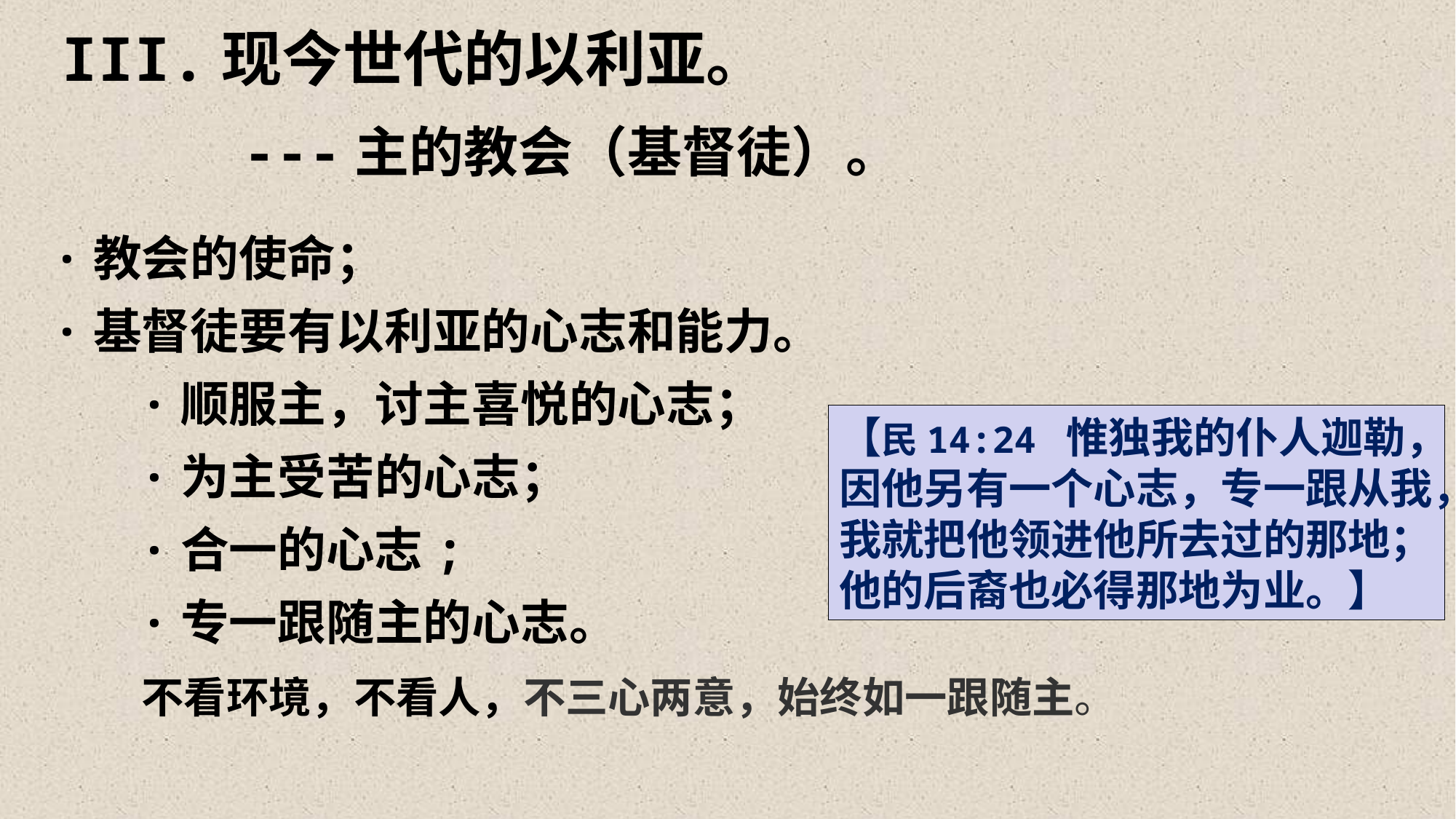

III.现今世代的以利亚。
     ---主的教会（基督徒）。
·教会的使命；
·基督徒要有以利亚的心志和能力。
   ·顺服主，讨主喜悦的心志；
   ·为主受苦的心志；
   ·合一的心志;
   ·专一跟随主的心志。
       不看环境，不看人，不三心两意，始终如一跟随主。
【民14:24 惟独我的仆人迦勒，因他另有一个心志，专一跟从我，我就把他领进他所去过的那地；他的后裔也必得那地为业。】